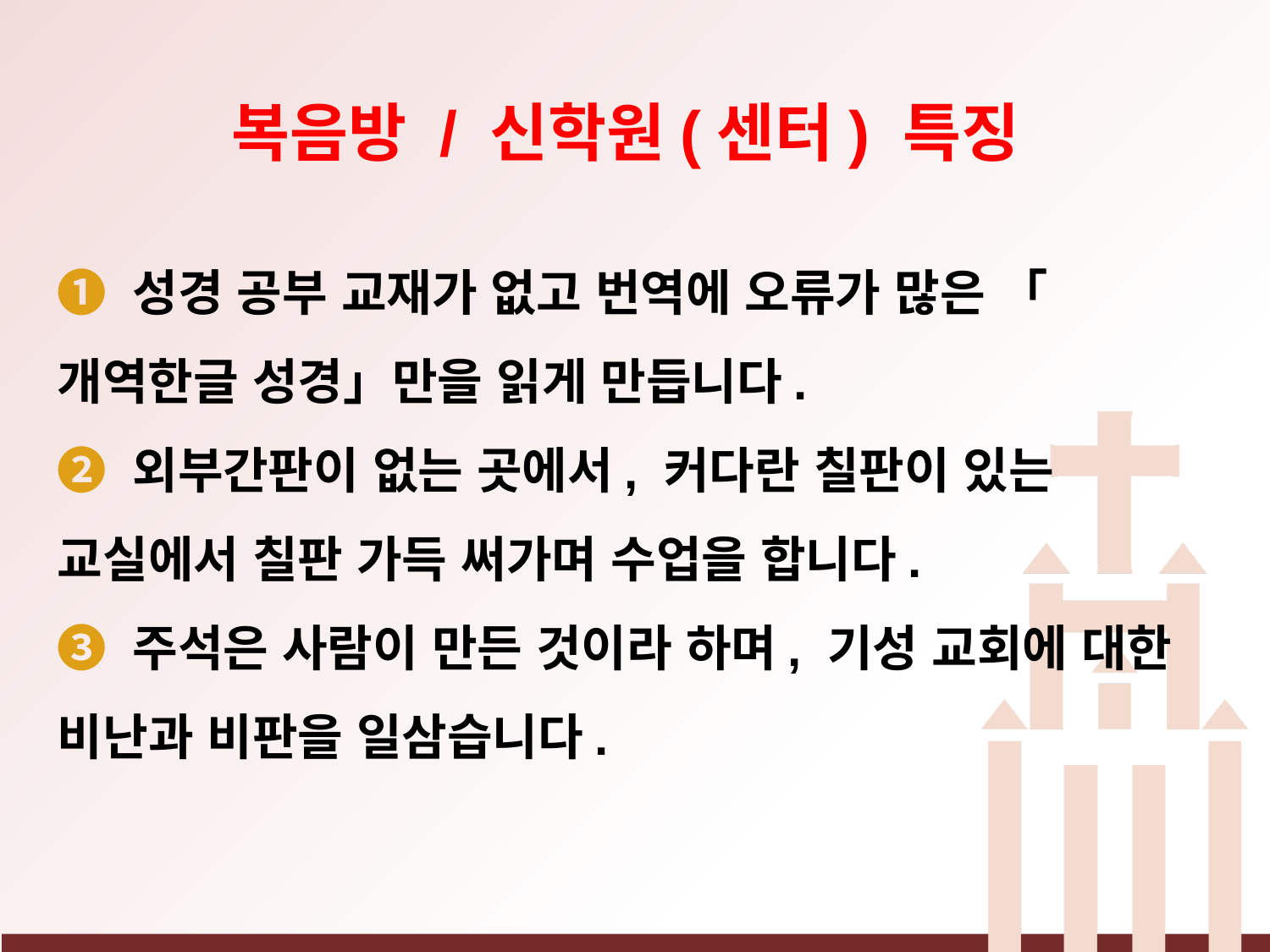

복음방 / 신학원(센터) 특징
➊ 성경 공부 교재가 없고 번역에 오류가 많은 「개역한글 성경」만을 읽게 만듭니다.
➋ 외부간판이 없는 곳에서, 커다란 칠판이 있는 교실에서 칠판 가득 써가며 수업을 합니다.
➌ 주석은 사람이 만든 것이라 하며, 기성 교회에 대한 비난과 비판을 일삼습니다.